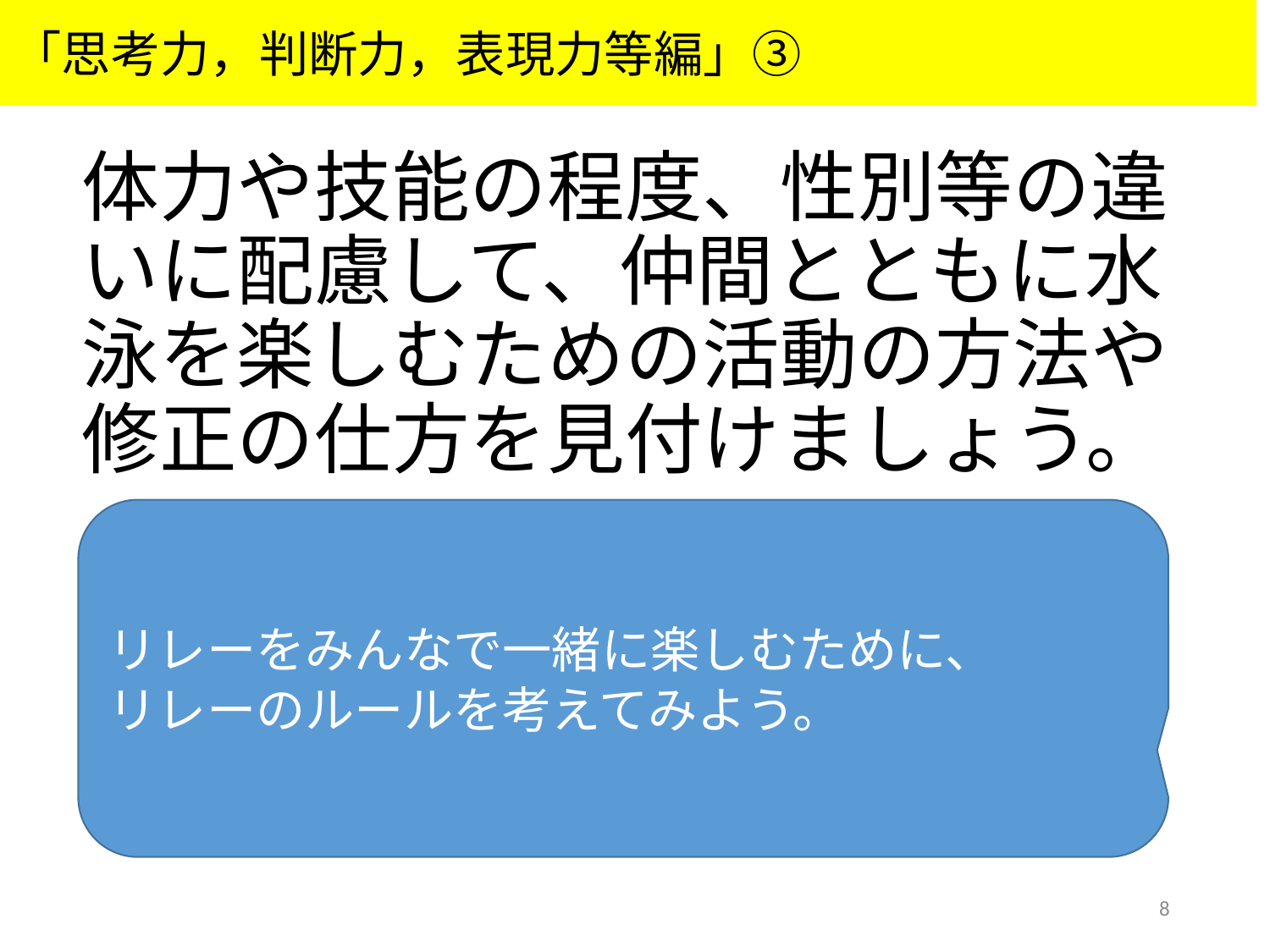

「思考力，判断力，表現力等編」③
体力や技能の程度、性別等の違いに配慮して、仲間とともに水泳を楽しむための活動の方法や修正の仕方を見付けましょう。

リレーをみんなで一緒に楽しむために、
リレーのルールを考えてみよう。

8